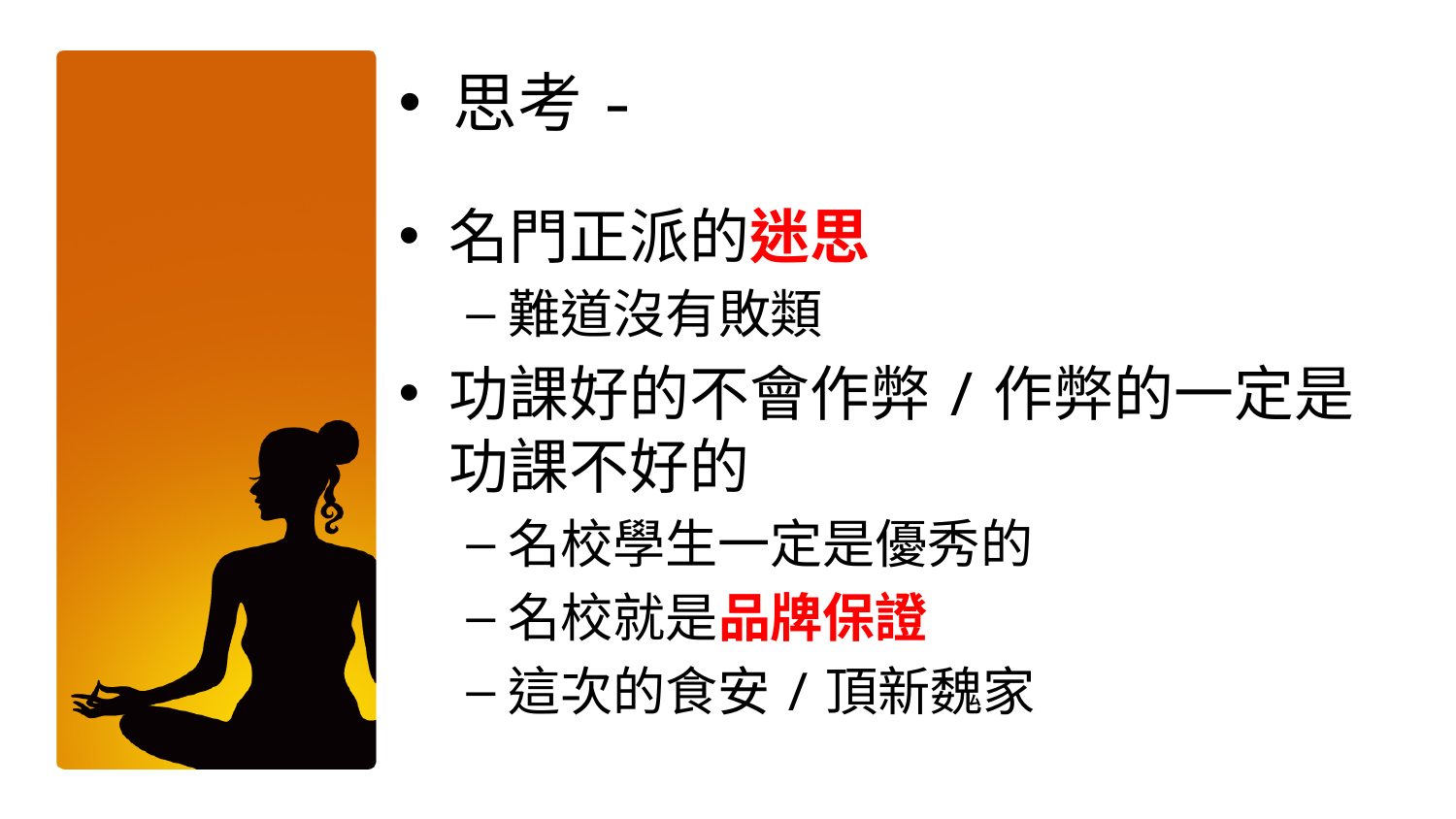

思考-
名門正派的迷思
難道沒有敗類
功課好的不會作弊/作弊的一定是功課不好的
名校學生一定是優秀的
名校就是品牌保證
這次的食安/頂新魏家